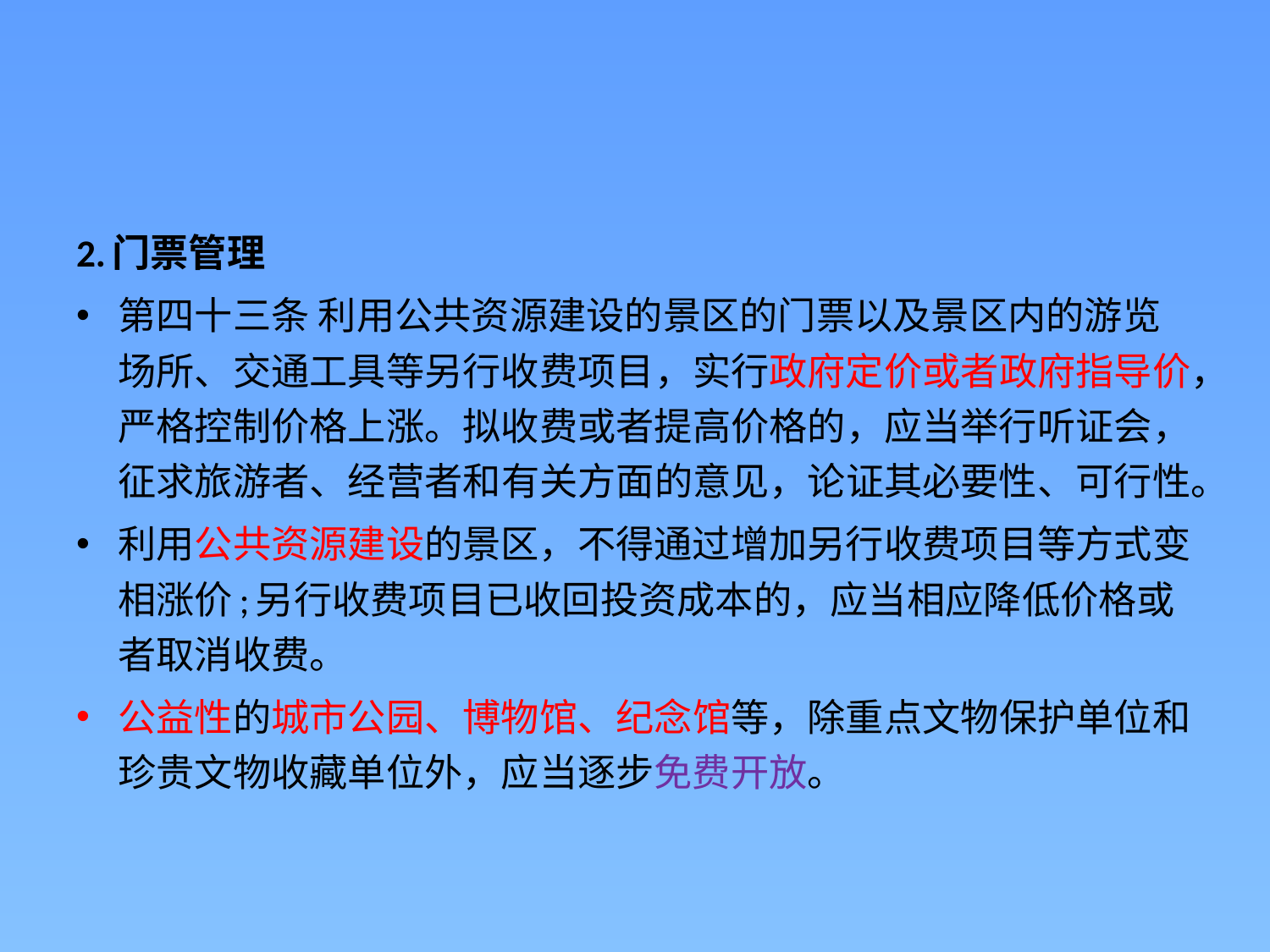

#
2.门票管理
第四十三条 利用公共资源建设的景区的门票以及景区内的游览场所、交通工具等另行收费项目，实行政府定价或者政府指导价，严格控制价格上涨。拟收费或者提高价格的，应当举行听证会，征求旅游者、经营者和有关方面的意见，论证其必要性、可行性。
利用公共资源建设的景区，不得通过增加另行收费项目等方式变相涨价;另行收费项目已收回投资成本的，应当相应降低价格或者取消收费。
公益性的城市公园、博物馆、纪念馆等，除重点文物保护单位和珍贵文物收藏单位外，应当逐步免费开放。